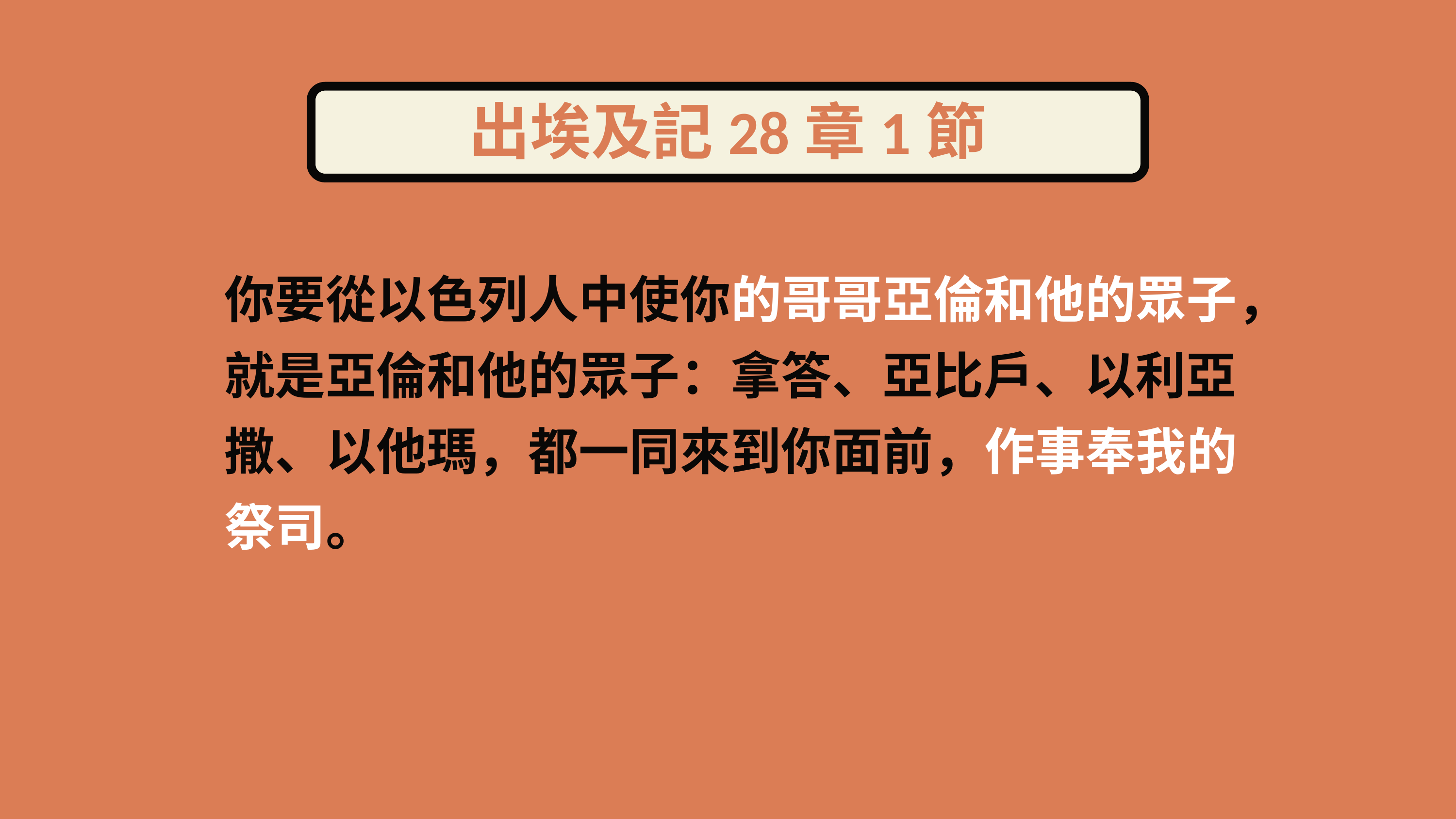

出埃及記28章1節

你要從以色列人中使你的哥哥亞倫和他的眾子，就是亞倫和他的眾子：拿答、亞比戶、以利亞撒、以他瑪，都一同來到你面前，作事奉我的祭司。